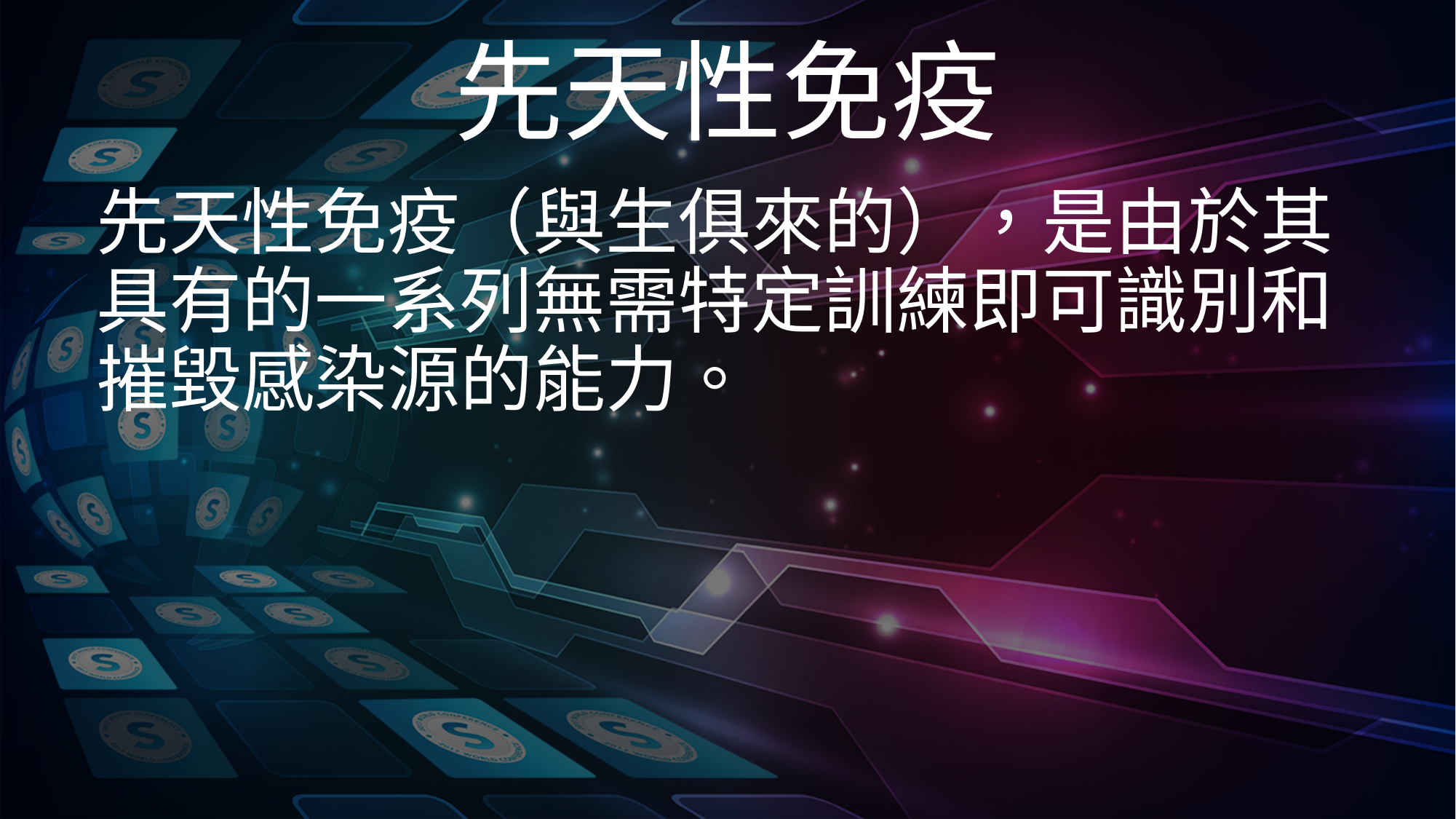

先天性免疫
先天性免疫（與生俱來的），是由於其具有的一系列無需特定訓練即可識別和摧毀感染源的能力。